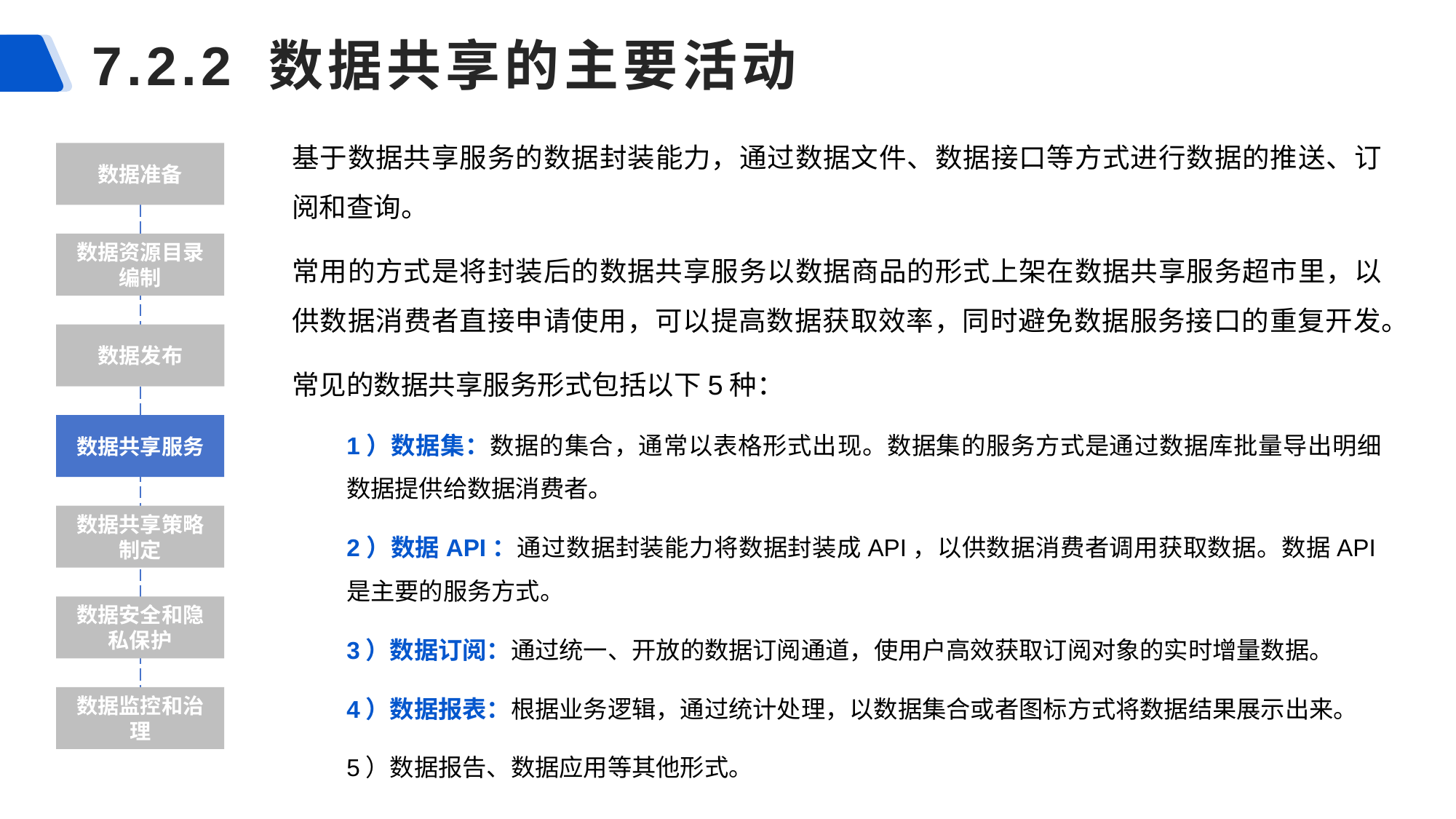

# 7.2.2 数据共享的主要活动
基于数据共享服务的数据封装能力，通过数据文件、数据接口等方式进行数据的推送、订阅和查询。
常用的方式是将封装后的数据共享服务以数据商品的形式上架在数据共享服务超市里，以供数据消费者直接申请使用，可以提高数据获取效率，同时避免数据服务接口的重复开发。
常见的数据共享服务形式包括以下5种：
1）数据集：数据的集合，通常以表格形式出现。数据集的服务方式是通过数据库批量导出明细数据提供给数据消费者。
2）数据API：通过数据封装能力将数据封装成API，以供数据消费者调用获取数据。数据API是主要的服务方式。
3）数据订阅：通过统一、开放的数据订阅通道，使用户高效获取订阅对象的实时增量数据。
4）数据报表：根据业务逻辑，通过统计处理，以数据集合或者图标方式将数据结果展示出来。
5）数据报告、数据应用等其他形式。
数据准备
数据资源目录编制
数据发布
数据共享服务
数据共享策略制定
数据安全和隐私保护
数据监控和治理